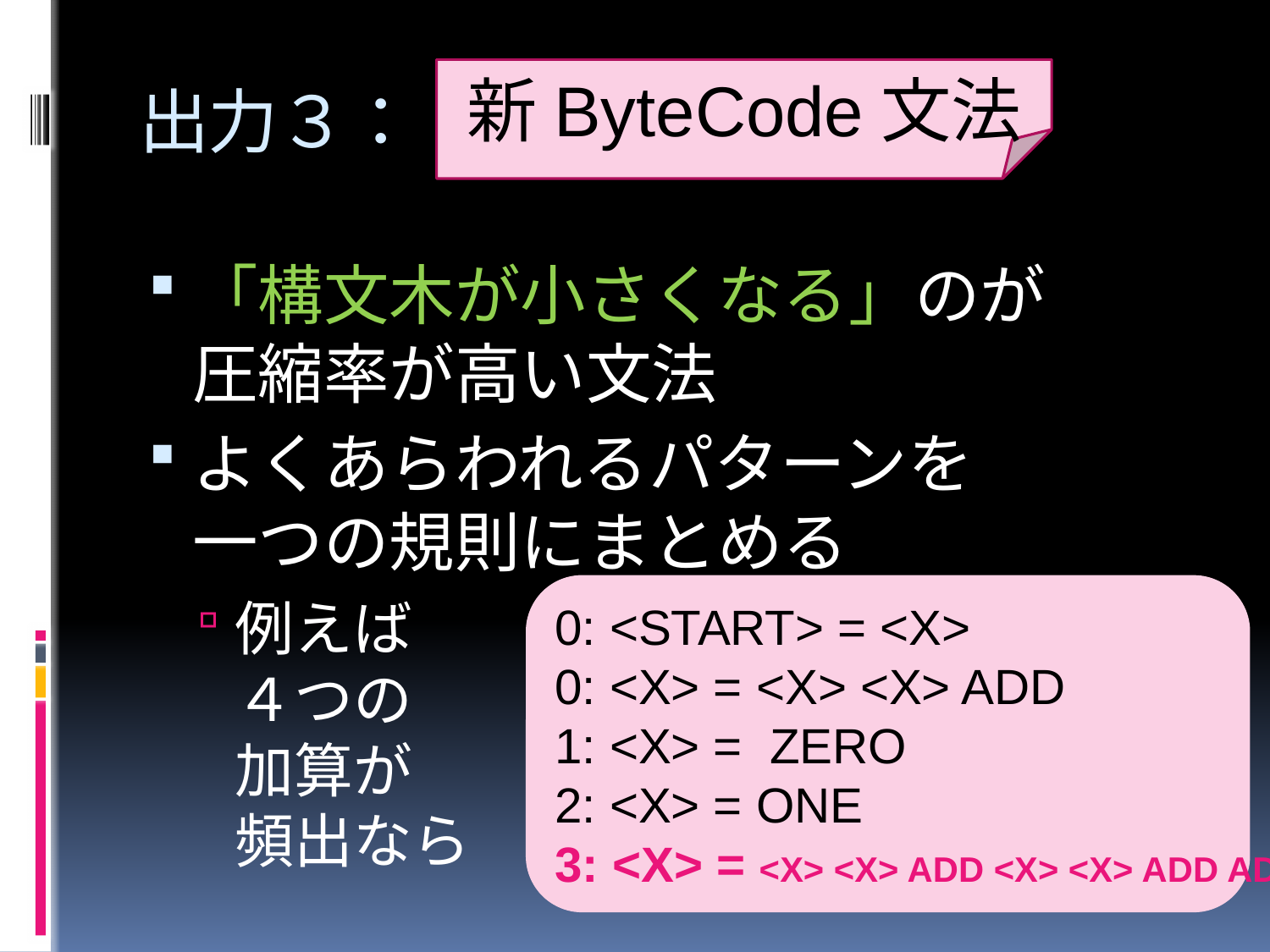

新ByteCode文法
# 出力３：
「構文木が小さくなる」のが
圧縮率が高い文法
よくあらわれるパターンを
一つの規則にまとめる
例えば
４つの
加算が
頻出なら

0: <START> = <X>
0: <X> = <X> <X> ADD
1: <X> =  ZERO
2: <X> = ONE
3: <X> = <X> <X> ADD <X> <X> ADD ADD